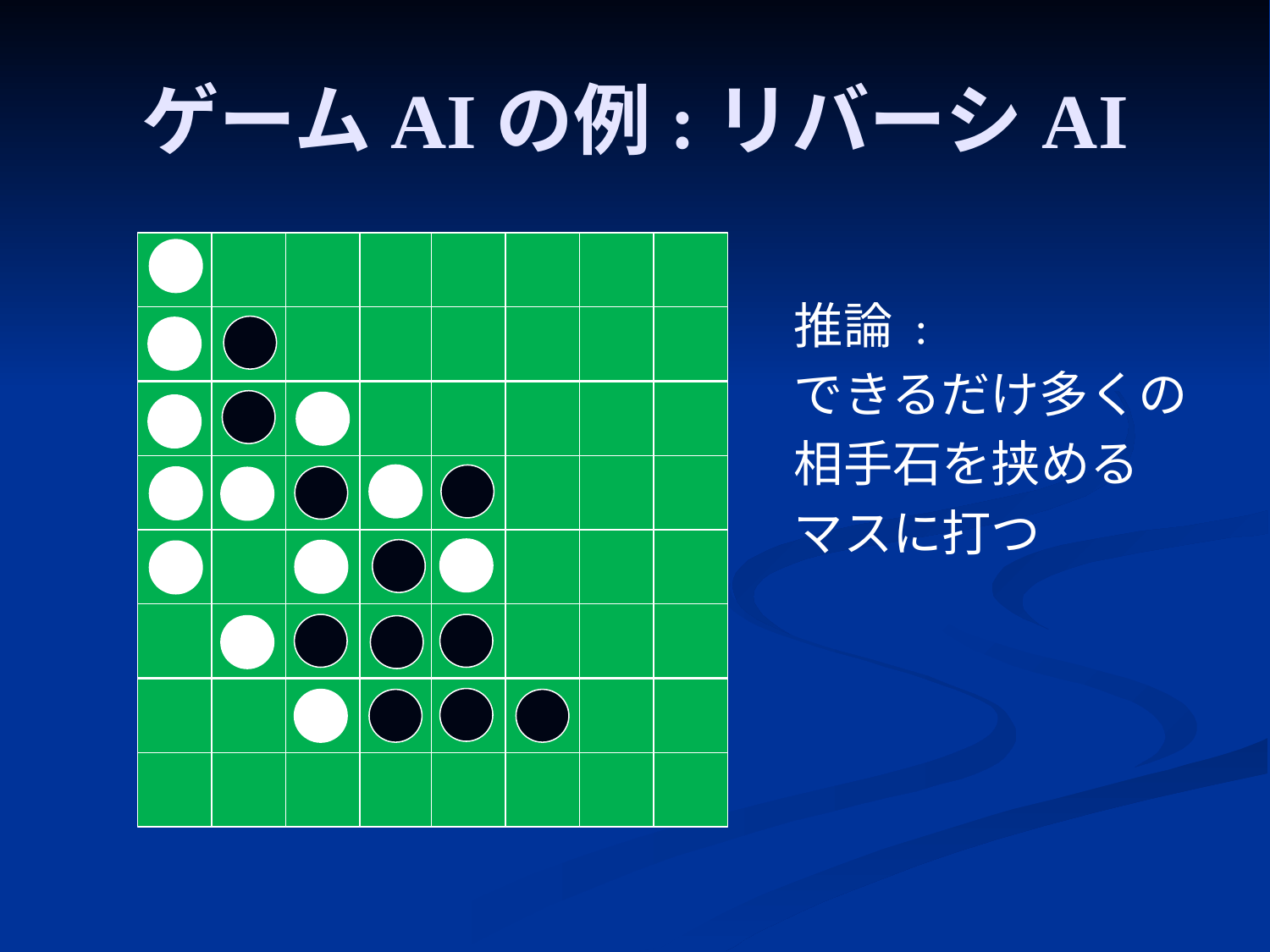

# ゲームAIの例:リバーシAI

推論 :
できるだけ多くの
相手石を挟める
マスに打つ